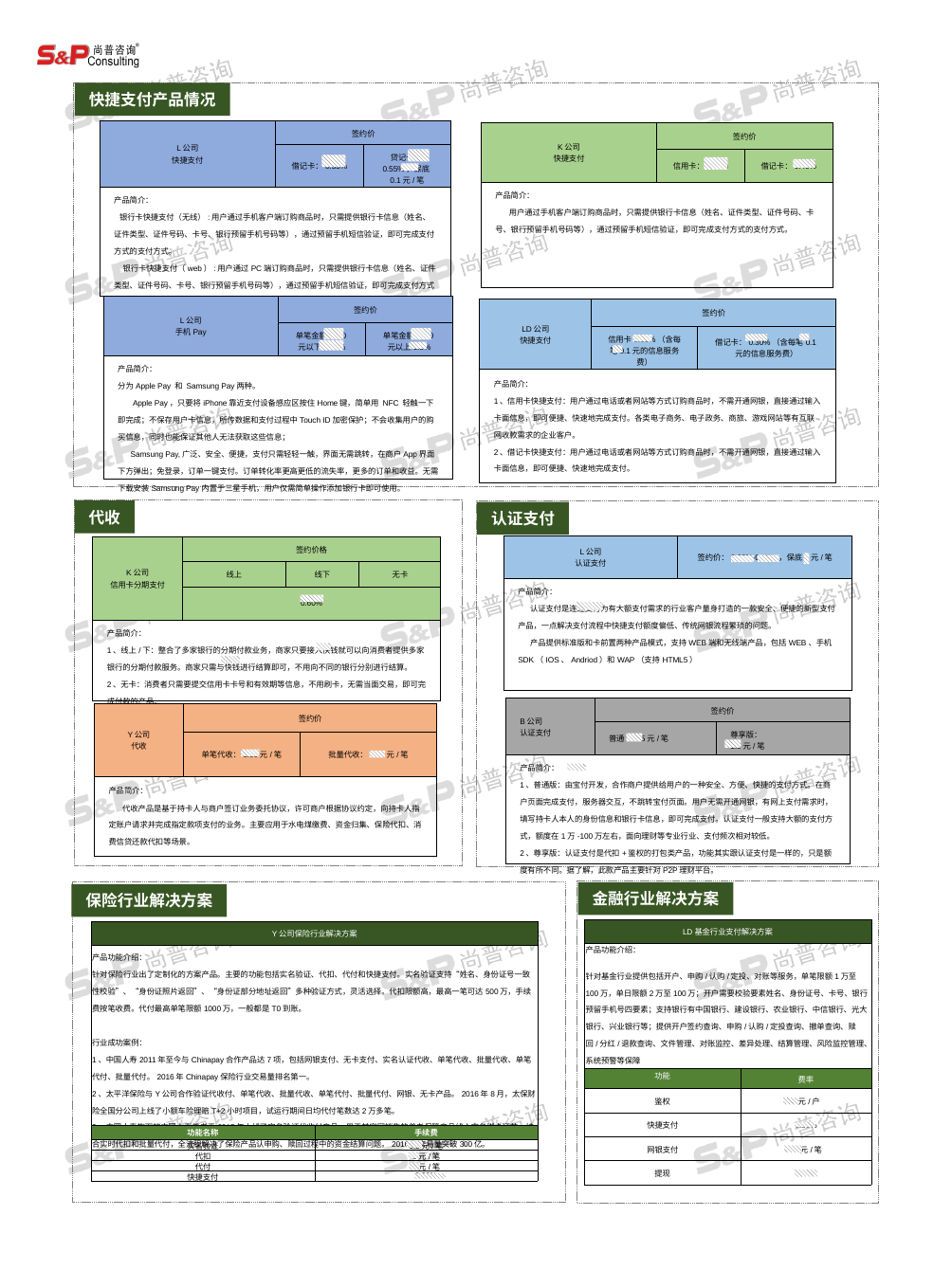

快捷支付产品情况
| L公司 快捷支付 | 签约价 |  |
| --- | --- | --- |
|  | 借记卡：0.35% | 贷记卡：0.55%，保底0.1元/笔 |
| 产品简介： 银行卡快捷支付（无线）:用户通过手机客户端订购商品时，只需提供银行卡信息（姓名、证件类型、证件号码、卡号、银行预留手机号码等），通过预留手机短信验证，即可完成支付方式的支付方式。 银行卡快捷支付（web）:用户通过PC端订购商品时，只需提供银行卡信息（姓名、证件类型、证件号码、卡号、银行预留手机号码等），通过预留手机短信验证，即可完成支付方式的支付方式。 |  |  |
| K公司 快捷支付 | 签约价 |  |
| --- | --- | --- |
|  | 信用卡：0.60% | 借记卡：0.40% |
| 产品简介： 用户通过手机客户端订购商品时，只需提供银行卡信息（姓名、证件类型、证件号码、卡号、银行预留手机号码等），通过预留手机短信验证，即可完成支付方式的支付方式。 |  |  |

| L公司 手机Pay | 签约价 |  |
| --- | --- | --- |
|  | 单笔金额1000元以下0.22% | 单笔金额1000元以上0.6% |
| 产品简介： 分为Apple Pay 和 Samsung Pay两种。 Apple Pay，只要将iPhone靠近支付设备感应区按住Home键，简单用 NFC 轻触一下即完成；不保存用户卡信息，所传数据和支付过程中Touch ID加密保护；不会收集用户的购买信息，同时也能保证其他人无法获取这些信息； Samsung Pay,广泛、安全、便捷，支付只需轻轻一触，界面无需跳转，在商户App界面下方弹出；免登录，订单一键支付。订单转化率更高更低的流失率，更多的订单和收益。无需下载安装Samsung Pay内置于三星手机，用户仅需简单操作添加银行卡即可使用。 |  |  |
| LD公司 快捷支付 | 签约价 |  |
| --- | --- | --- |
|  | 信用卡0.60%（含每笔0.1元的信息服务费） | 借记卡：0.30%（含每笔0.1元的信息服务费） |
| 产品简介： 1、信用卡快捷支付：用户通过电话或者网站等方式订购商品时，不需开通网银，直接通过输入卡面信息，即可便捷、快速地完成支付。各类电子商务、电子政务、商旅、游戏网站等有互联网收款需求的企业客户。 2、借记卡快捷支付：用户通过电话或者网站等方式订购商品时，不需开通网银，直接通过输入卡面信息，即可便捷、快速地完成支付。 |  |  |

代收
认证支付
| L公司 认证支付 | 签约价：0.08%-0.15%，保底1元/笔 |
| --- | --- |
| 产品简介： 认证支付是连连支付为有大额支付需求的行业客户量身打造的一款安全、便捷的新型支付产品，一点解决支付流程中快捷支付额度偏低、传统网银流程繁琐的问题。 产品提供标准版和卡前置两种产品模式，支持WEB端和无线端产品，包括WEB、手机SDK（IOS、Andriod）和WAP（支持HTML5） |  |
| K公司 信用卡分期支付 | 签约价格 |  |  |
| --- | --- | --- | --- |
|  | 线上 | 线下 | 无卡 |
|  | 0.60% |  |  |
| 产品简介： 1、线上/下：整合了多家银行的分期付款业务，商家只要接入快钱就可以向消费者提供多家银行的分期付款服务。商家只需与快钱进行结算即可，不用向不同的银行分别进行结算。 2、无卡：消费者只需要提交信用卡卡号和有效期等信息，不用刷卡，无需当面交易，即可完成付款的产品。 |  |  |  |

| B公司 认证支付 | 签约价 |  |
| --- | --- | --- |
|  | 普通：0.5元/笔 | 尊享版： 1.5元/笔 |
| 产品简介： 1、普通版：由宝付开发，合作商户提供给用户的一种安全、方便、快捷的支付方式。在商户页面完成支付，服务器交互，不跳转宝付页面。用户无需开通网银，有网上支付需求时，填写持卡人本人的身份信息和银行卡信息，即可完成支付。认证支付一般支持大额的支付方式，额度在1万-100万左右，面向理财等专业行业、支付频次相对较低。 2、尊享版：认证支付是代扣+鉴权的打包类产品，功能其实跟认证支付是一样的，只是额度有所不同。据了解，此款产品主要针对P2P理财平台。 |  |  |
| Y公司 代收 | 签约价 |  |
| --- | --- | --- |
|  | 单笔代收：1.00元/笔 | 批量代收：0.70元/笔 |
| 产品简介： 代收产品是基于持卡人与商户签订业务委托协议，许可商户根据协议约定，向持卡人指定账户请求并完成指定款项支付的业务。主要应用于水电煤缴费、资金归集、保险代扣、消费信贷还款代扣等场景。 |  |  |

金融行业解决方案
保险行业解决方案
| LD基金行业支付解决方案 |  |
| --- | --- |
| 产品功能介绍： 针对基金行业提供包括开户、申购/认购/定投、对账等服务，单笔限额1万至100万，单日限额2万至100万；开户需要校验要素姓名、身份证号、卡号、银行预留手机号四要素；支持银行有中国银行、建设银行、农业银行、中信银行、光大银行、兴业银行等；提供开户签约查询、申购/认购/定投查询、撤单查询、赎回/分红/退款查询、文件管理、对账监控、差异处理、结算管理、风险监控管理、系统预警等保障 |  |
| 功能 | 费率 |
| 鉴权 | 1元/户 |
| 快捷支付 | 0.30% |
| 网银支付 | 10元/笔 |
| 提现 | 0.10% |
| Y公司保险行业解决方案 |  |
| --- | --- |
| 产品功能介绍： 针对保险行业出了定制化的方案产品。主要的功能包括实名验证、代扣、代付和快捷支付。实名验证支持“姓名、身份证号一致性校验”、“身份证照片返回”、“身份证部分地址返回”多种验证方式，灵活选择。代扣限额高，最高一笔可达500万，手续费按笔收费。代付最高单笔限额1000万，一般都是T0到账。 行业成功案例： 1、中国人寿2011年至今与Chinapay合作产品达7项，包括网银支付、无卡支付、实名认证代收、单笔代收、批量代收、单笔代付、批量代付。2016年Chinapay保险行业交易量排名第一。 2、太平洋保险与Y公司合作验证代收付、单笔代收、批量代收、单笔代付、批量代付、网银、无卡产品。2016年8月，太保财险全国分公司上线了小额车险理赔T+2小时项目，试运行期间日均代付笔数达2万多笔。 3、中国人寿旗下的中国人寿养老于2015年上线了实名验证代收付产品，用于其官网销售的养老保障产品线上实名绑卡环节，结合实时代扣和批量代付，全流程解决了保险产品认申购、赎回过程中的资金结算问题。2016年交易量突破300亿。 |  |
| 功能名称 | 手续费 |
| 实名验证 | 1.5元/笔 |
| 代扣 | 1元/笔 |
| 代付 | 1元/笔 |
| 快捷支付 | 0.30% |